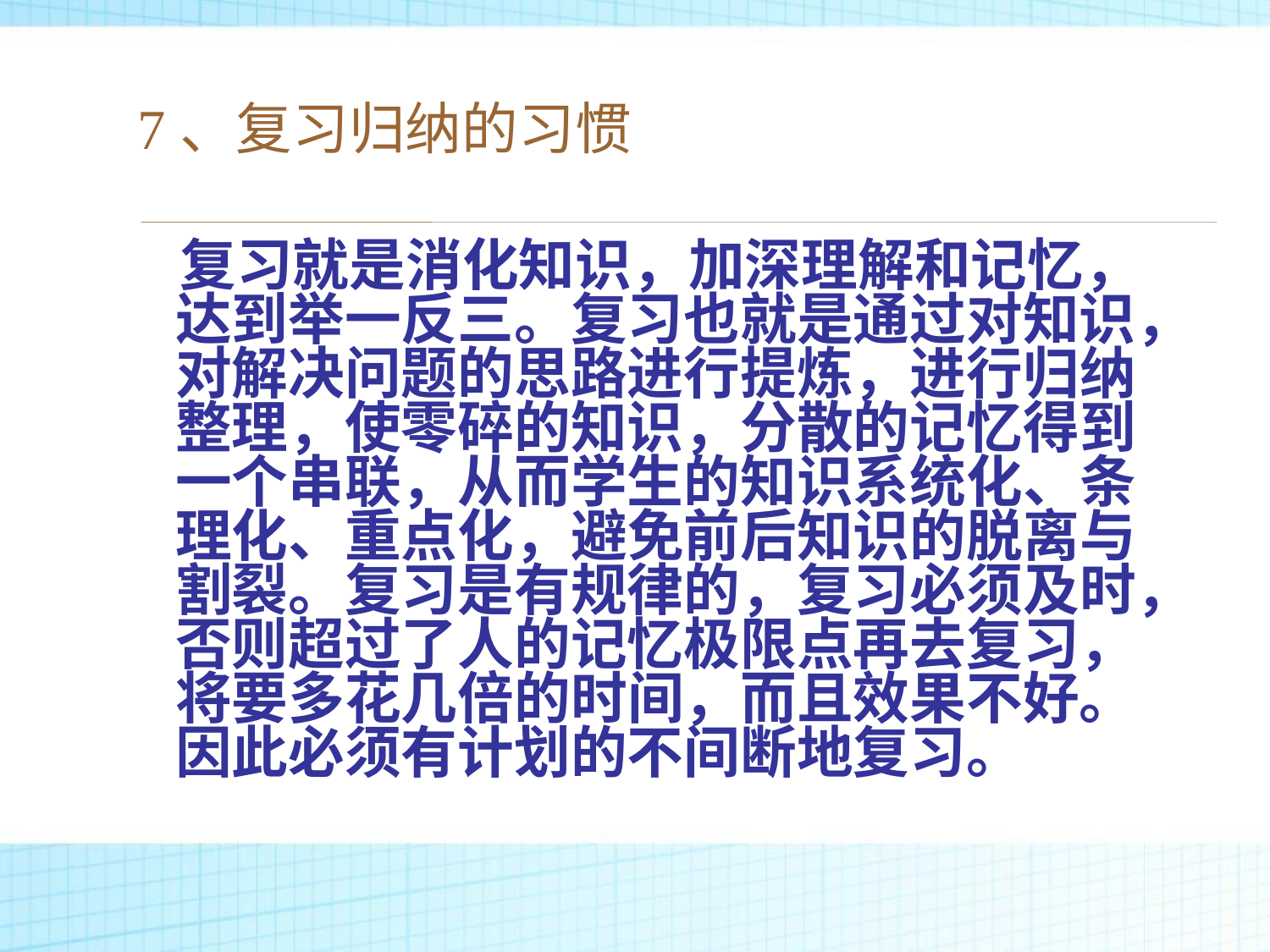

# 7、复习归纳的习惯
   复习就是消化知识，加深理解和记忆，达到举一反三。复习也就是通过对知识，对解决问题的思路进行提炼，进行归纳整理，使零碎的知识，分散的记忆得到一个串联，从而学生的知识系统化、条理化、重点化，避免前后知识的脱离与割裂。复习是有规律的，复习必须及时，否则超过了人的记忆极限点再去复习，将要多花几倍的时间，而且效果不好。因此必须有计划的不间断地复习。